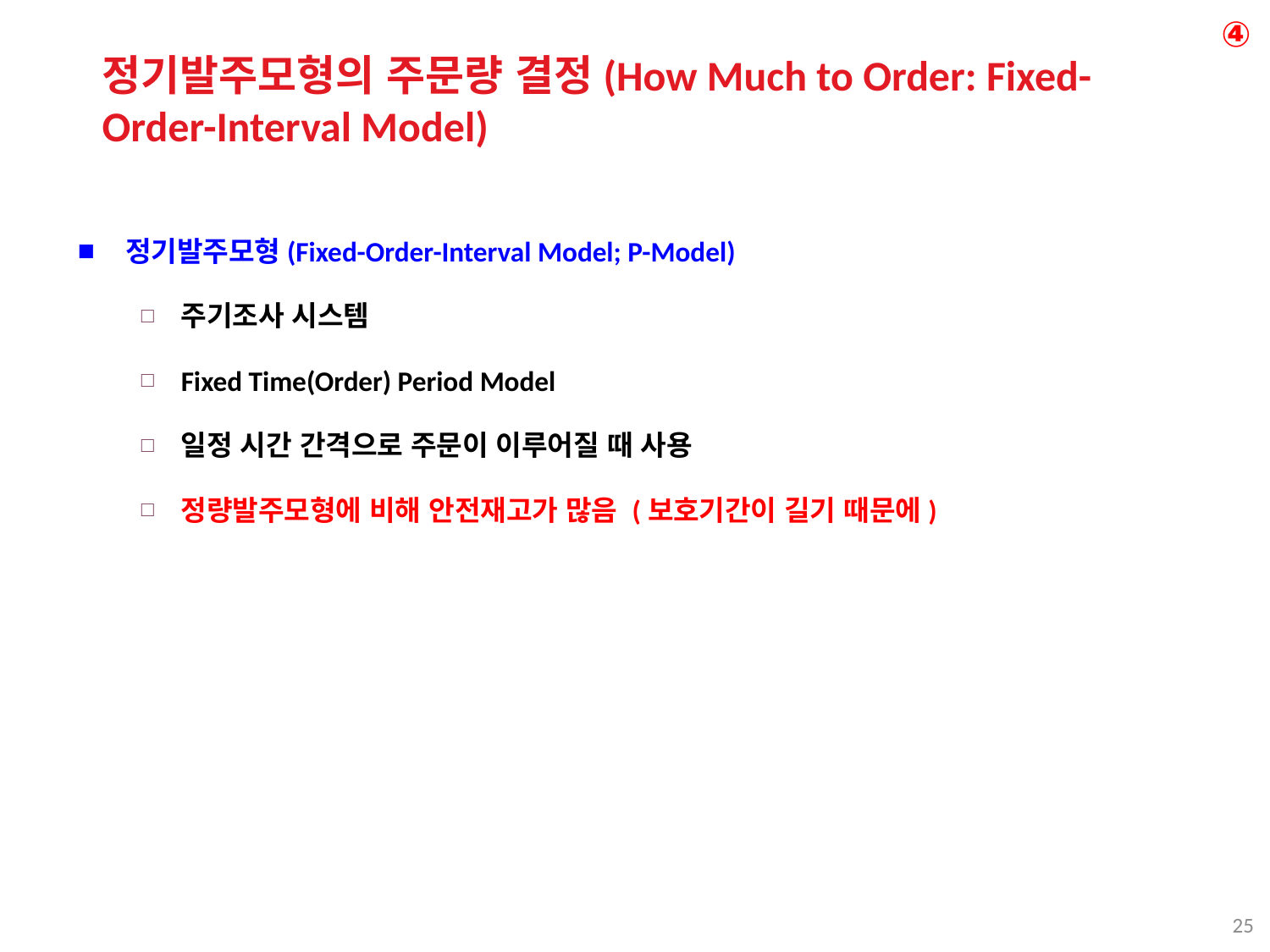

④
정기발주모형의 주문량 결정(How Much to Order: Fixed-Order-Interval Model)
정기발주모형(Fixed-Order-Interval Model; P-Model)
주기조사 시스템
Fixed Time(Order) Period Model
일정 시간 간격으로 주문이 이루어질 때 사용
정량발주모형에 비해 안전재고가 많음 (보호기간이 길기 때문에)

25